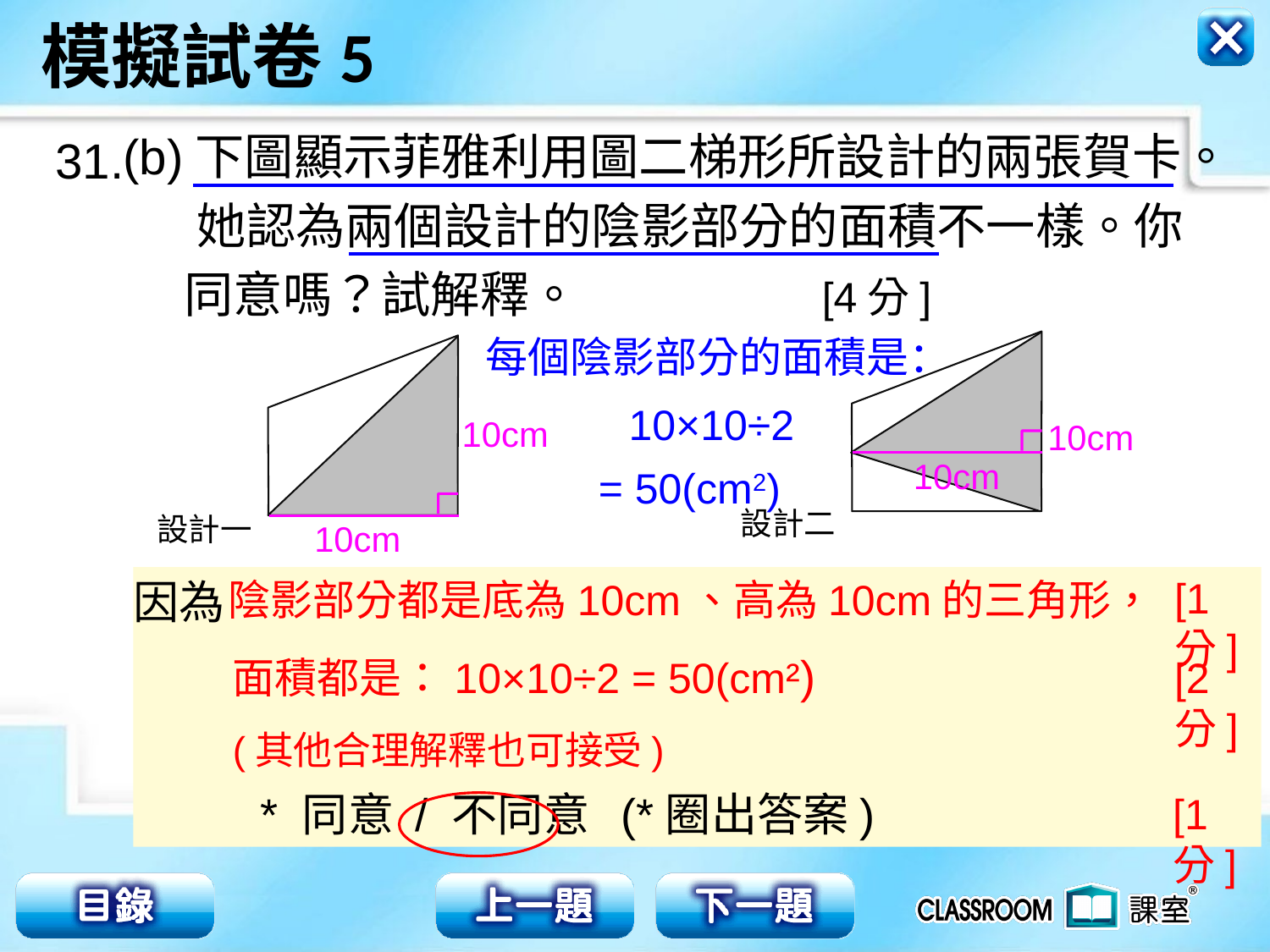

(b)下圖顯示菲雅利用圖二梯形所設計的兩張賀卡。
她認為兩個設計的陰影部分的面積不一樣。你
同意嗎？試解釋。                     [4分]

每個陰影部分的面積是：

設計二
設計一
10×10÷2
10cm
10cm

10cm
= 50(cm2)

10cm
[1分]
陰影部分都是底為10cm、高為10cm的三角形，
因為

　　* 同意 / 不同意  (*圈出答案)
面積都是：10×10÷2 = 50(cm²)
[2分]
(其他合理解釋也可接受)
[1分]